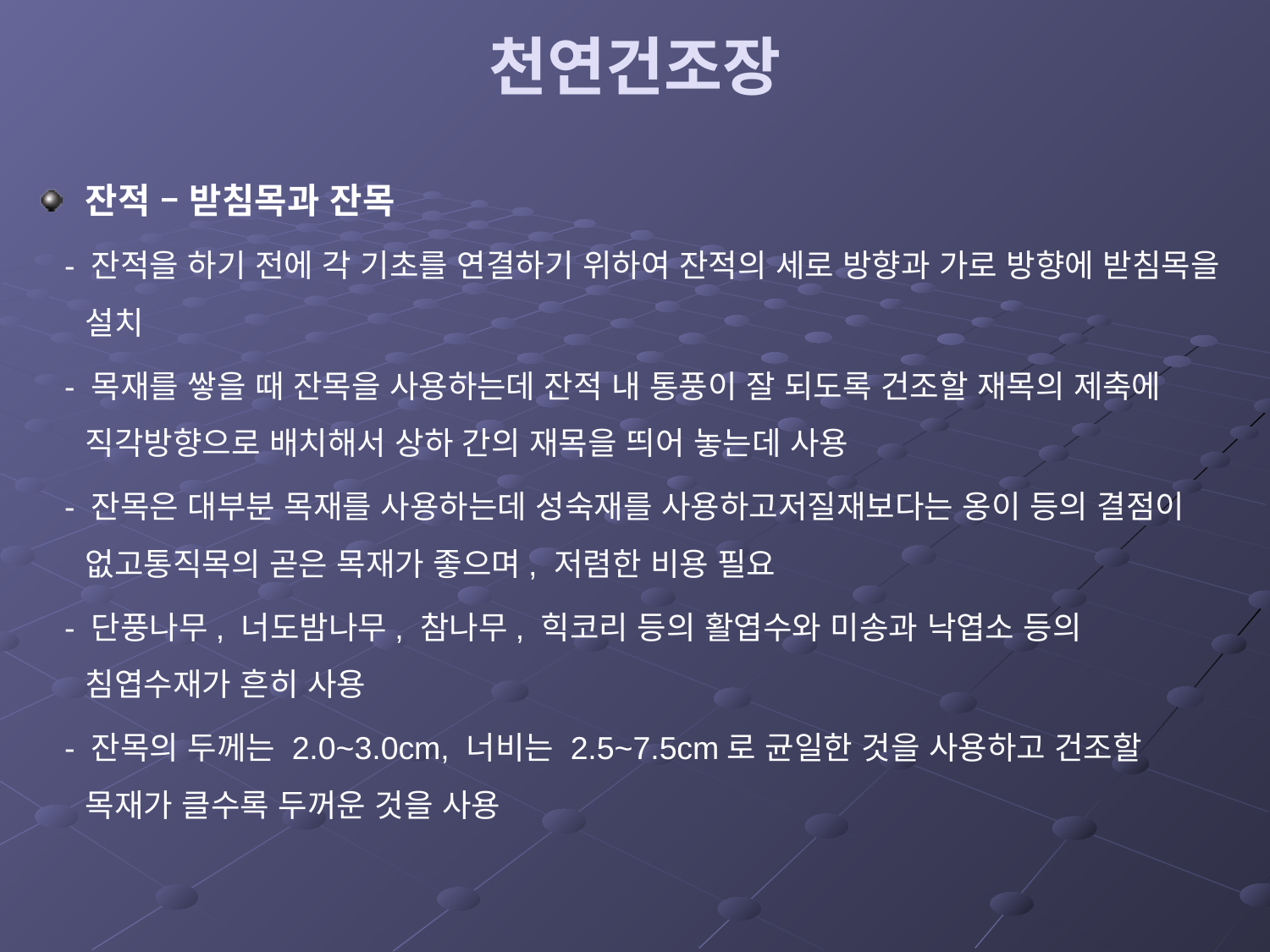

# 천연건조장
잔적 – 받침목과 잔목
   - 잔적을 하기 전에 각 기초를 연결하기 위하여 잔적의 세로 방향과 가로 방향에 받침목을 설치
   - 목재를 쌓을 때 잔목을 사용하는데 잔적 내 통풍이 잘 되도록 건조할 재목의 제축에 직각방향으로 배치해서 상하 간의 재목을 띄어 놓는데 사용
   - 잔목은 대부분 목재를 사용하는데 성숙재를 사용하고저질재보다는 옹이 등의 결점이 없고통직목의 곧은 목재가 좋으며, 저렴한 비용 필요
   - 단풍나무, 너도밤나무, 참나무, 힉코리 등의 활엽수와 미송과 낙엽소 등의 침엽수재가 흔히 사용
   - 잔목의 두께는 2.0~3.0cm, 너비는 2.5~7.5cm로 균일한 것을 사용하고 건조할 목재가 클수록 두꺼운 것을 사용